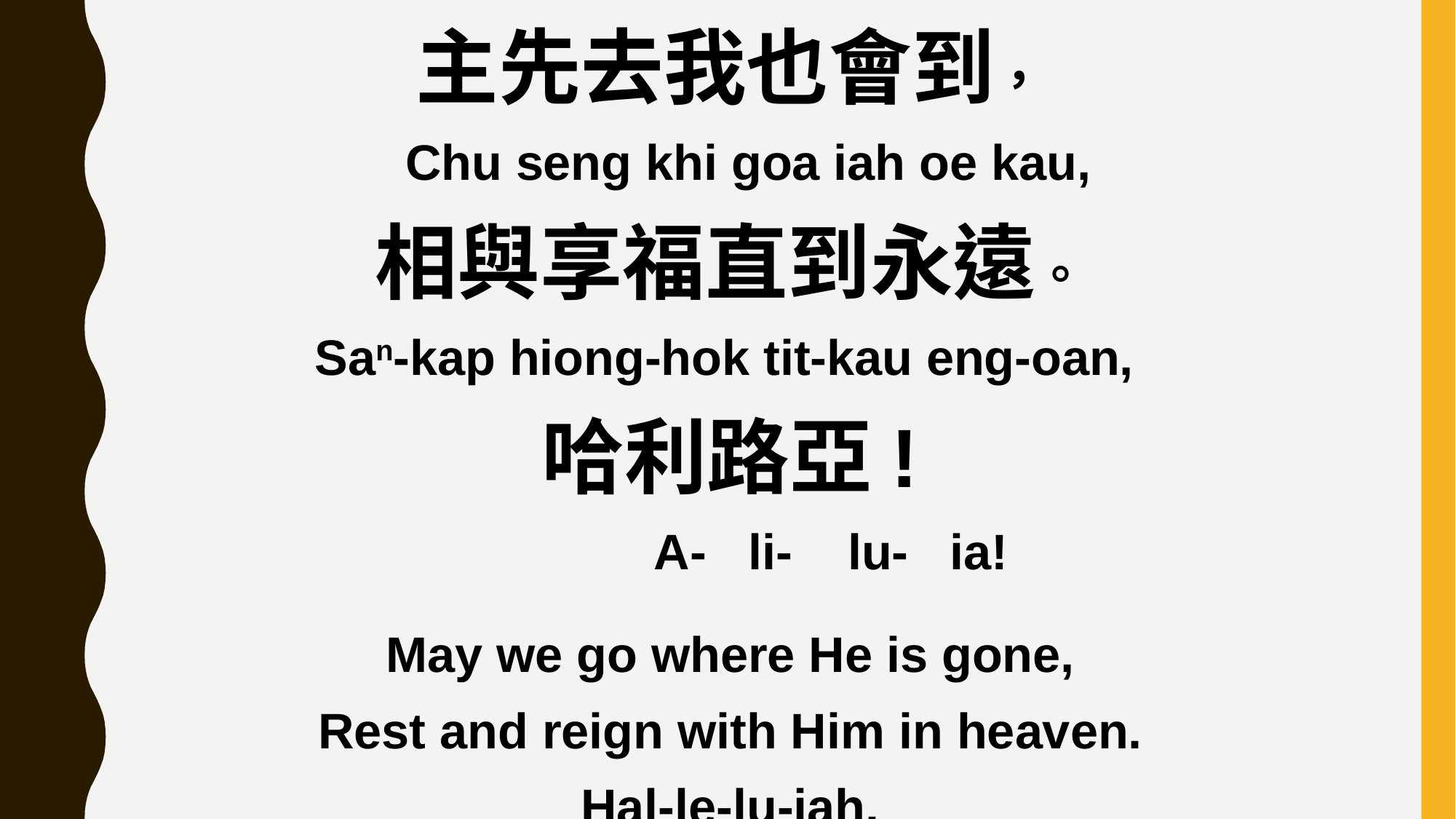

主先去我也會到，
               Chu seng khi goa iah oe kau,
相與享福直到永遠。
San-kap hiong-hok tit-kau eng-oan,
哈利路亞!
                                 A-   li-    lu-   ia!

May we go where He is gone,
Rest and reign with Him in heaven.
Hal-le-lu-jah.